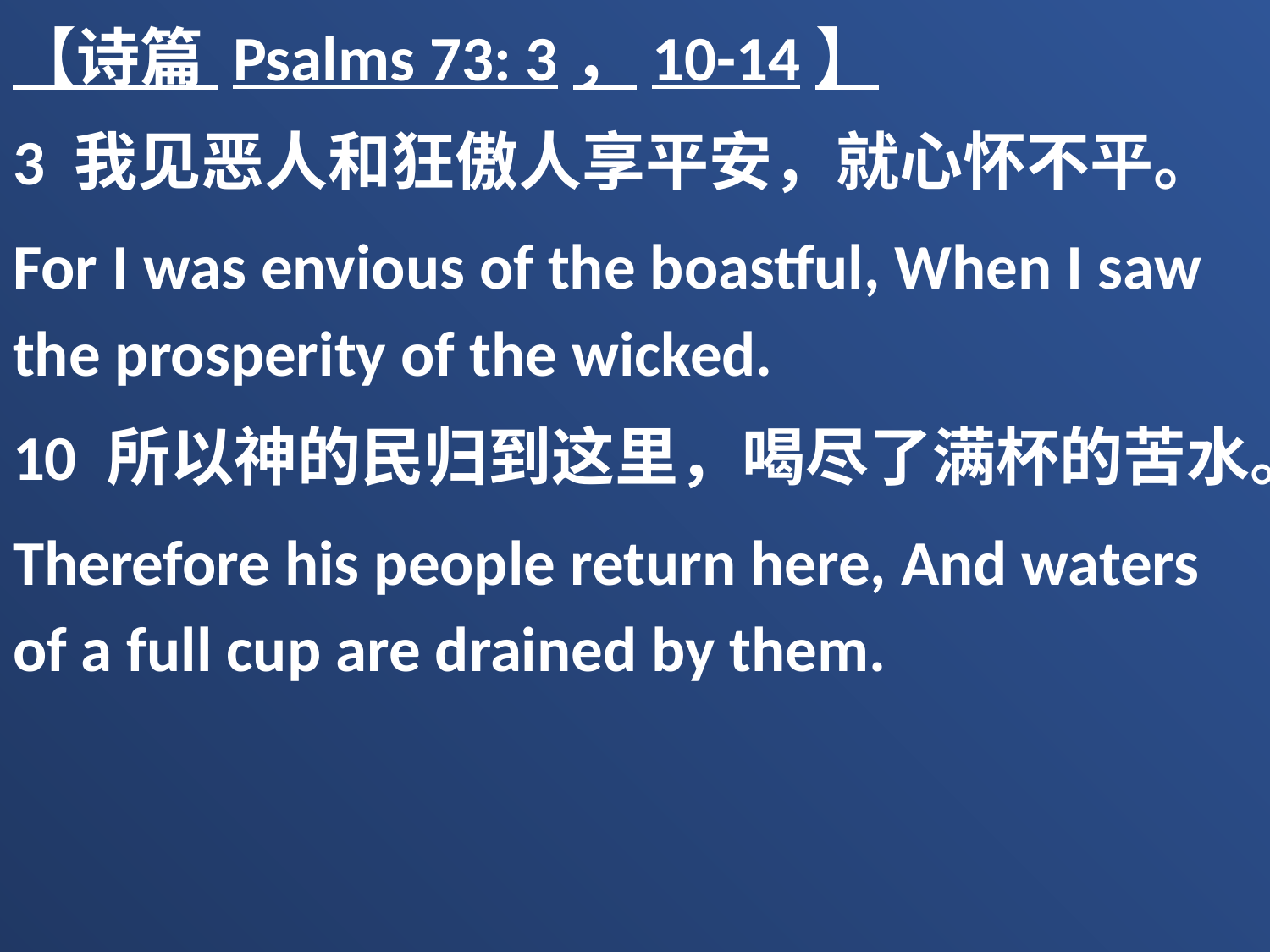

【诗篇 Psalms 73: 3，10-14】
3 我见恶人和狂傲人享平安，就心怀不平。
For I was envious of the boastful, When I saw the prosperity of the wicked.
10 所以神的民归到这里，喝尽了满杯的苦水。
Therefore his people return here, And waters of a full cup are drained by them.